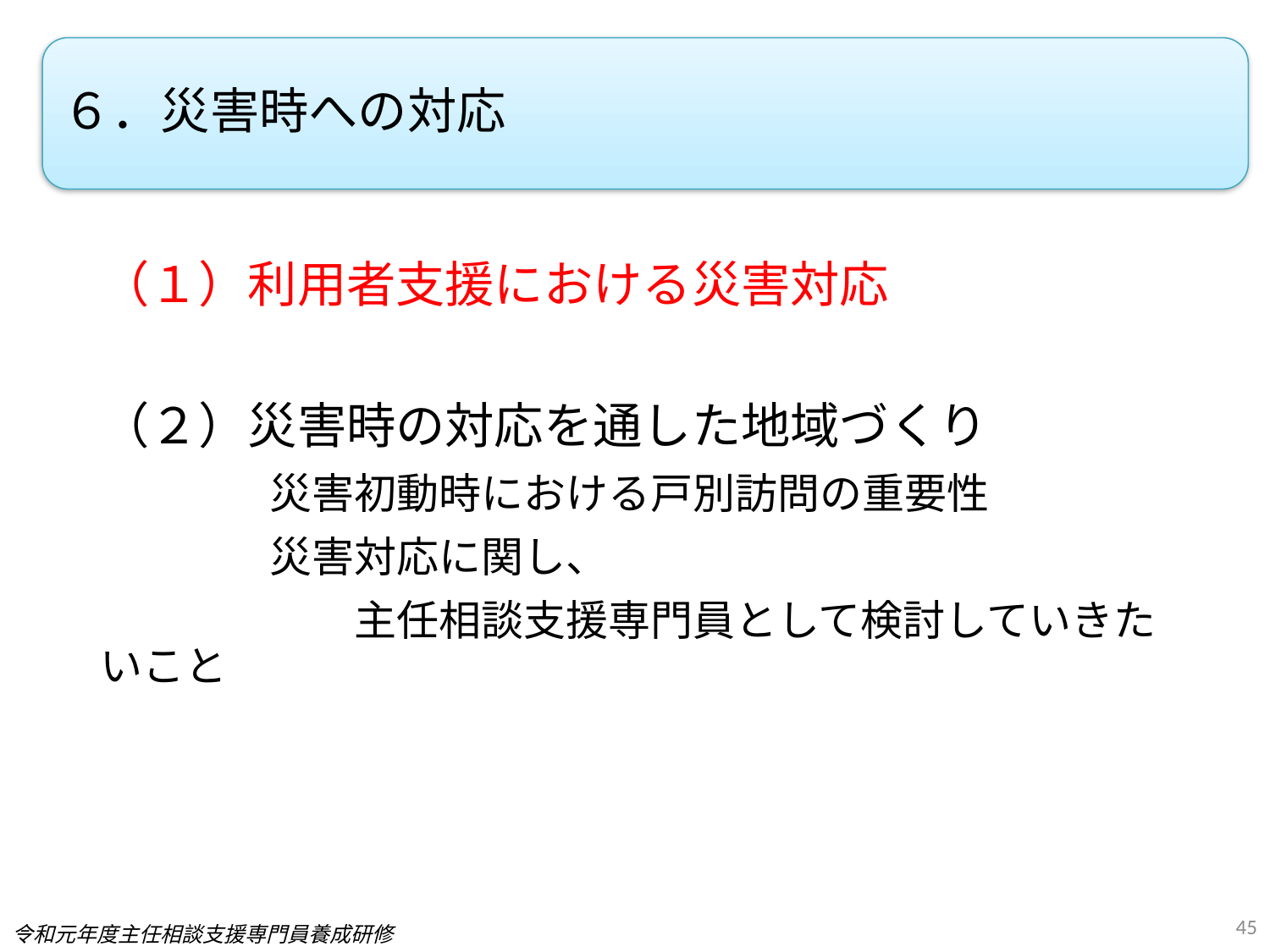

６．災害時への対応
（１）利用者支援における災害対応

（２）災害時の対応を通した地域づくり
　　　　災害初動時における戸別訪問の重要性
　　　　災害対応に関し、
　　　　　　主任相談支援専門員として検討していきたいこと
45
令和元年度主任相談支援専門員養成研修